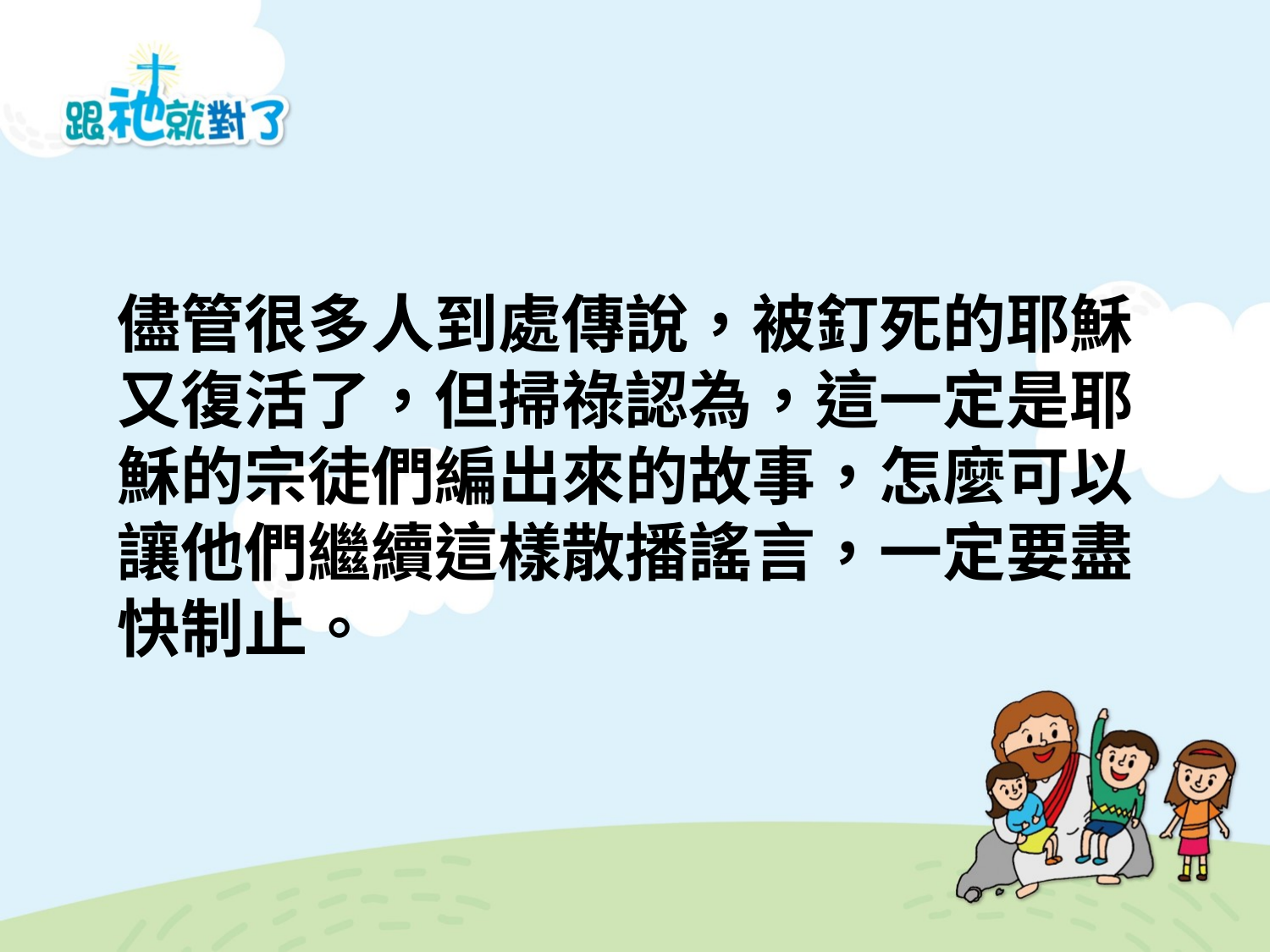

儘管很多人到處傳說，被釘死的耶穌又復活了，但掃祿認為，這一定是耶穌的宗徒們編出來的故事，怎麼可以讓他們繼續這樣散播謠言，一定要盡快制止。